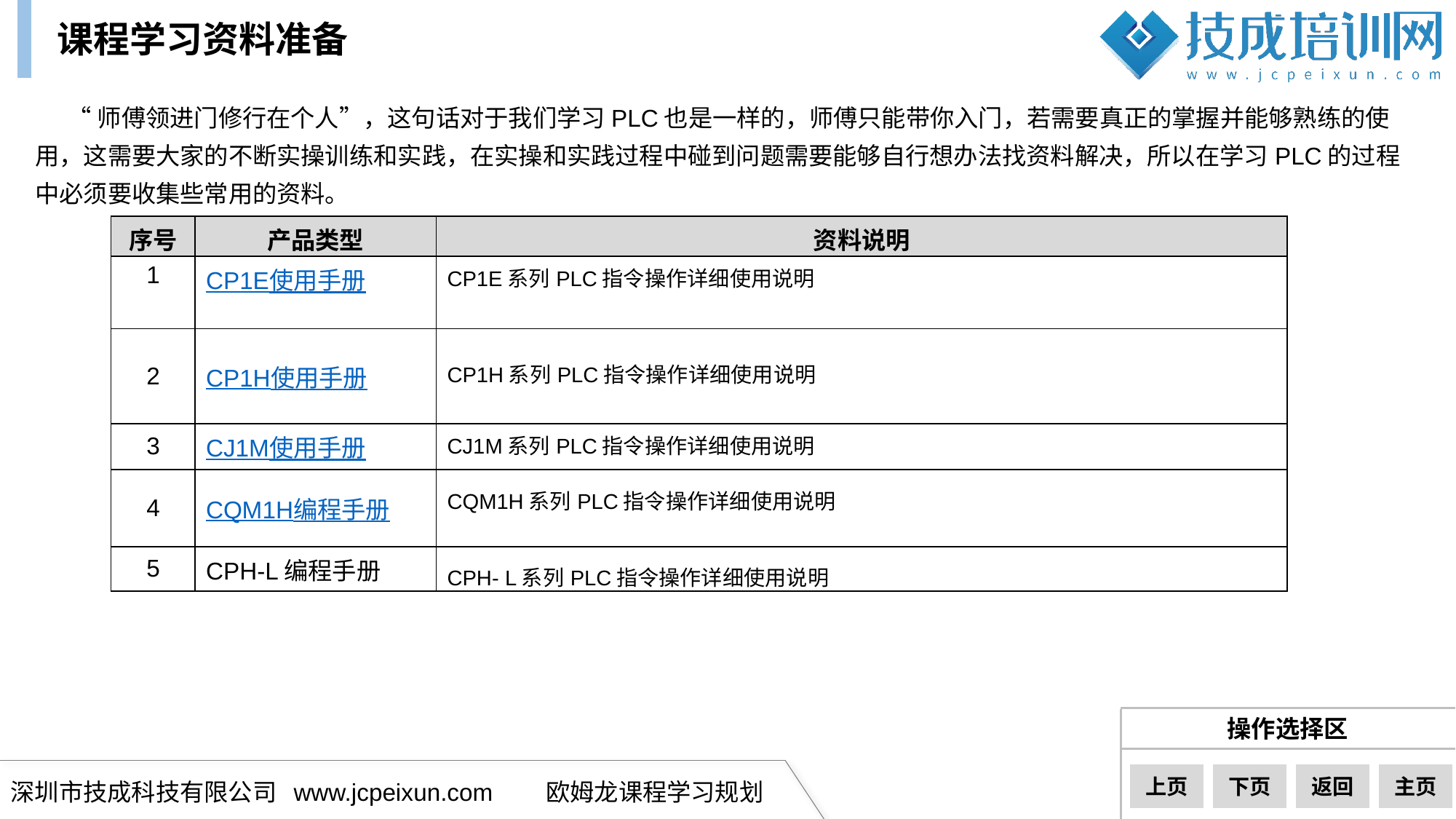

课程学习资料准备
“师傅领进门修行在个人”，这句话对于我们学习PLC也是一样的，师傅只能带你入门，若需要真正的掌握并能够熟练的使用，这需要大家的不断实操训练和实践，在实操和实践过程中碰到问题需要能够自行想办法找资料解决，所以在学习PLC的过程中必须要收集些常用的资料。
| 序号 | 产品类型 | 资料说明 |
| --- | --- | --- |
| 1 | CP1E使用手册 | CP1E系列PLC指令操作详细使用说明 |
| 2 | CP1H使用手册 | CP1H系列PLC指令操作详细使用说明 |
| 3 | CJ1M使用手册 | CJ1M系列PLC指令操作详细使用说明 |
| 4 | CQM1H编程手册 | CQM1H系列PLC指令操作详细使用说明 |
| 5 | CPH-L编程手册 | CPH- L系列PLC指令操作详细使用说明 |
下一页
上页
下页
返回
主页